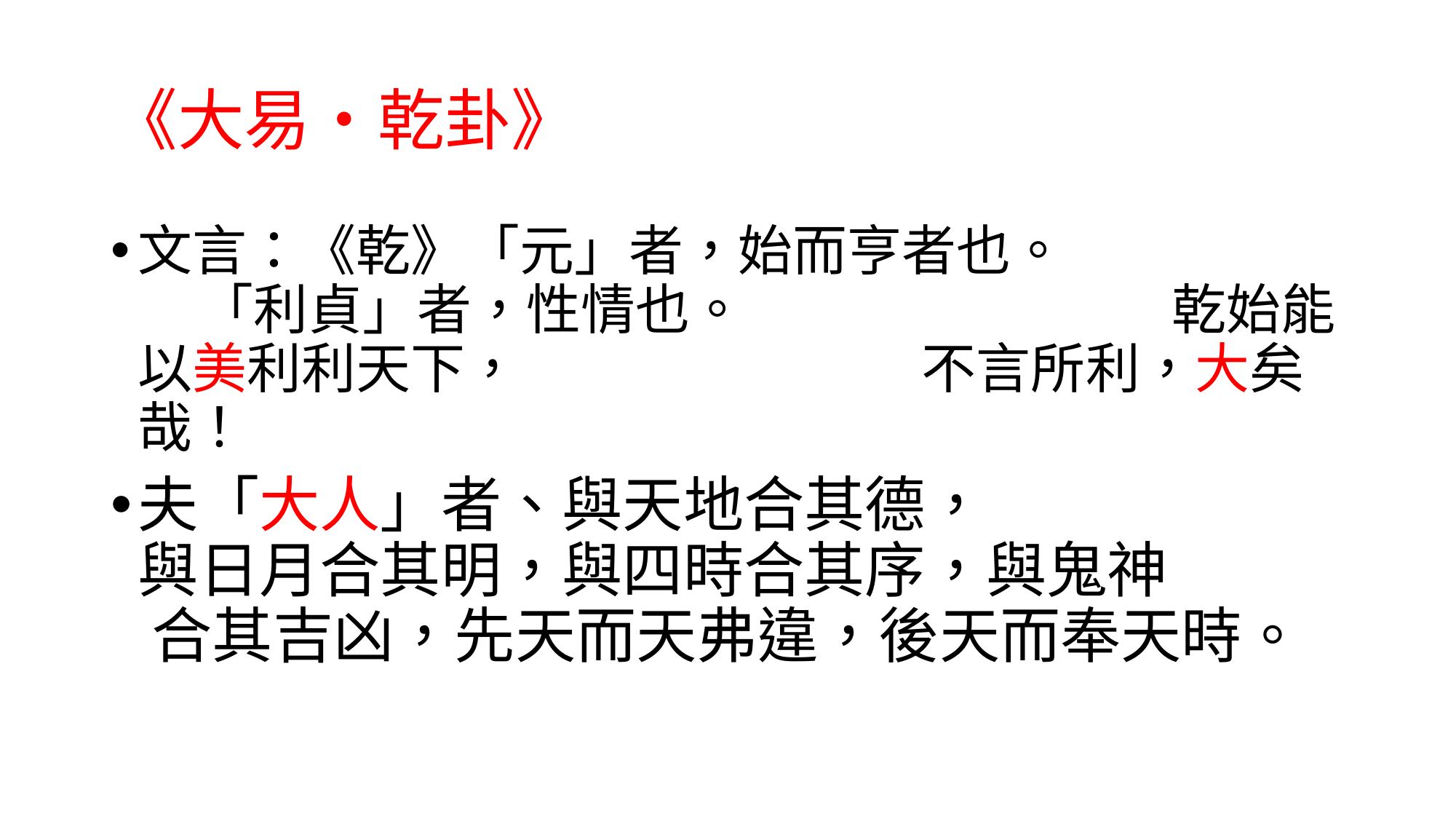

# 《大易‧乾卦》
文言：《乾》「元」者，始而亨者也。                            「利貞」者，性情也。                                   乾始能以美利利天下，                                 不言所利，大矣哉！
夫「大人」者、與天地合其德，                         與日月合其明，與四時合其序，與鬼神              合其吉凶，先天而天弗違，後天而奉天時。